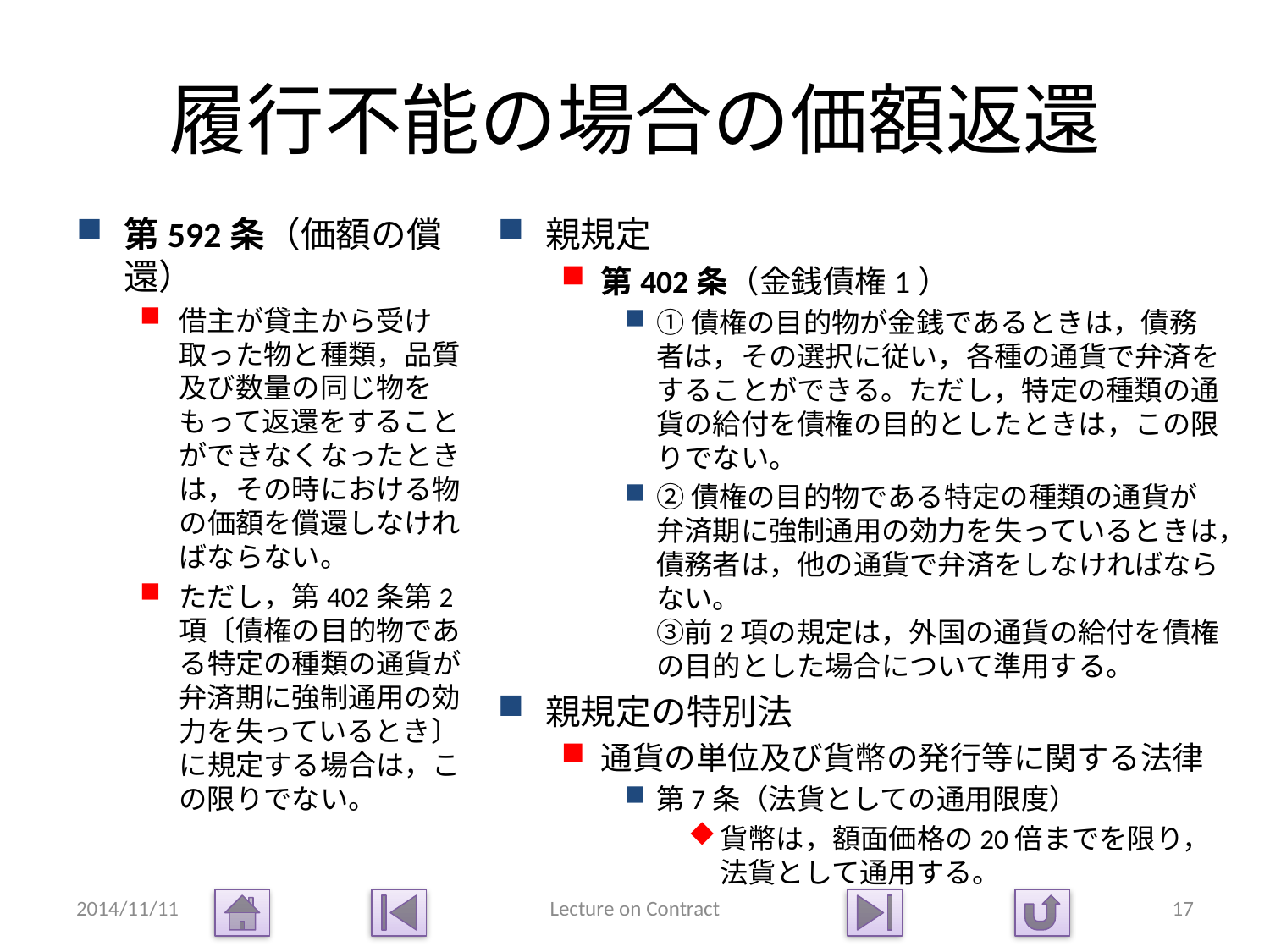

# 履行不能の場合の価額返還
第592条（価額の償還）
借主が貸主から受け取った物と種類，品質及び数量の同じ物をもって返還をすることができなくなったときは，その時における物の価額を償還しなければならない。
ただし，第402条第2項〔債権の目的物である特定の種類の通貨が弁済期に強制通用の効力を失っているとき〕に規定する場合は，この限りでない。
親規定
第402条（金銭債権1）
①債権の目的物が金銭であるときは，債務者は，その選択に従い，各種の通貨で弁済をすることができる。ただし，特定の種類の通貨の給付を債権の目的としたときは，この限りでない。
②債権の目的物である特定の種類の通貨が弁済期に強制通用の効力を失っているときは，債務者は，他の通貨で弁済をしなければならない。
③前2項の規定は，外国の通貨の給付を債権の目的とした場合について準用する。
親規定の特別法
通貨の単位及び貨幣の発行等に関する法律
第7条（法貨としての通用限度）
貨幣は，額面価格の20倍までを限り，法貨として通用する。
2014/11/11
Lecture on Contract
17